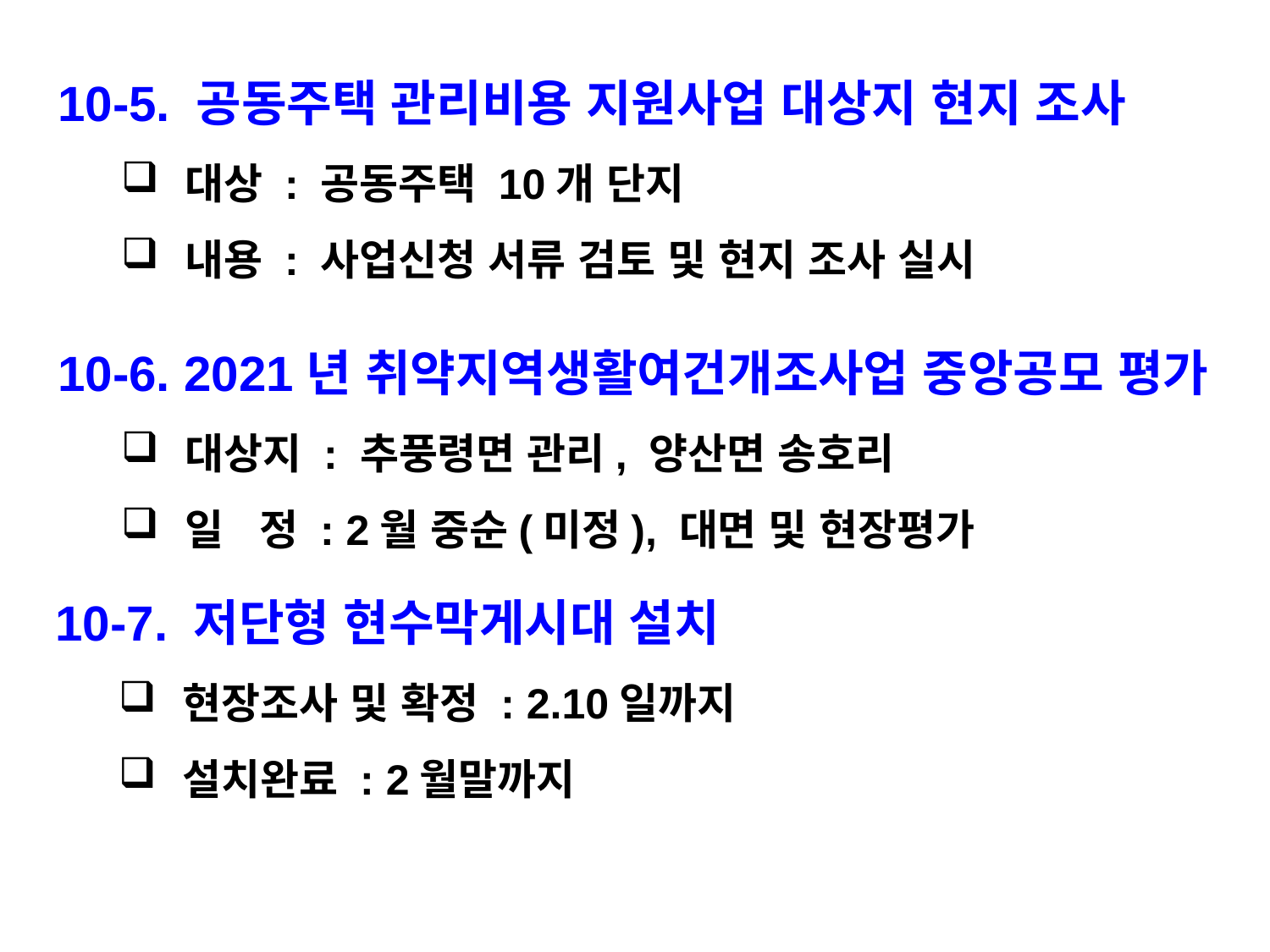

10-5. 공동주택 관리비용 지원사업 대상지 현지 조사
대상 : 공동주택 10개 단지
내용 : 사업신청 서류 검토 및 현지 조사 실시
10-6. 2021년 취약지역생활여건개조사업 중앙공모 평가
대상지 : 추풍령면 관리, 양산면 송호리
일   정 : 2월 중순(미정), 대면 및 현장평가
10-7. 저단형 현수막게시대 설치
현장조사 및 확정 : 2.10일까지
설치완료 : 2월말까지